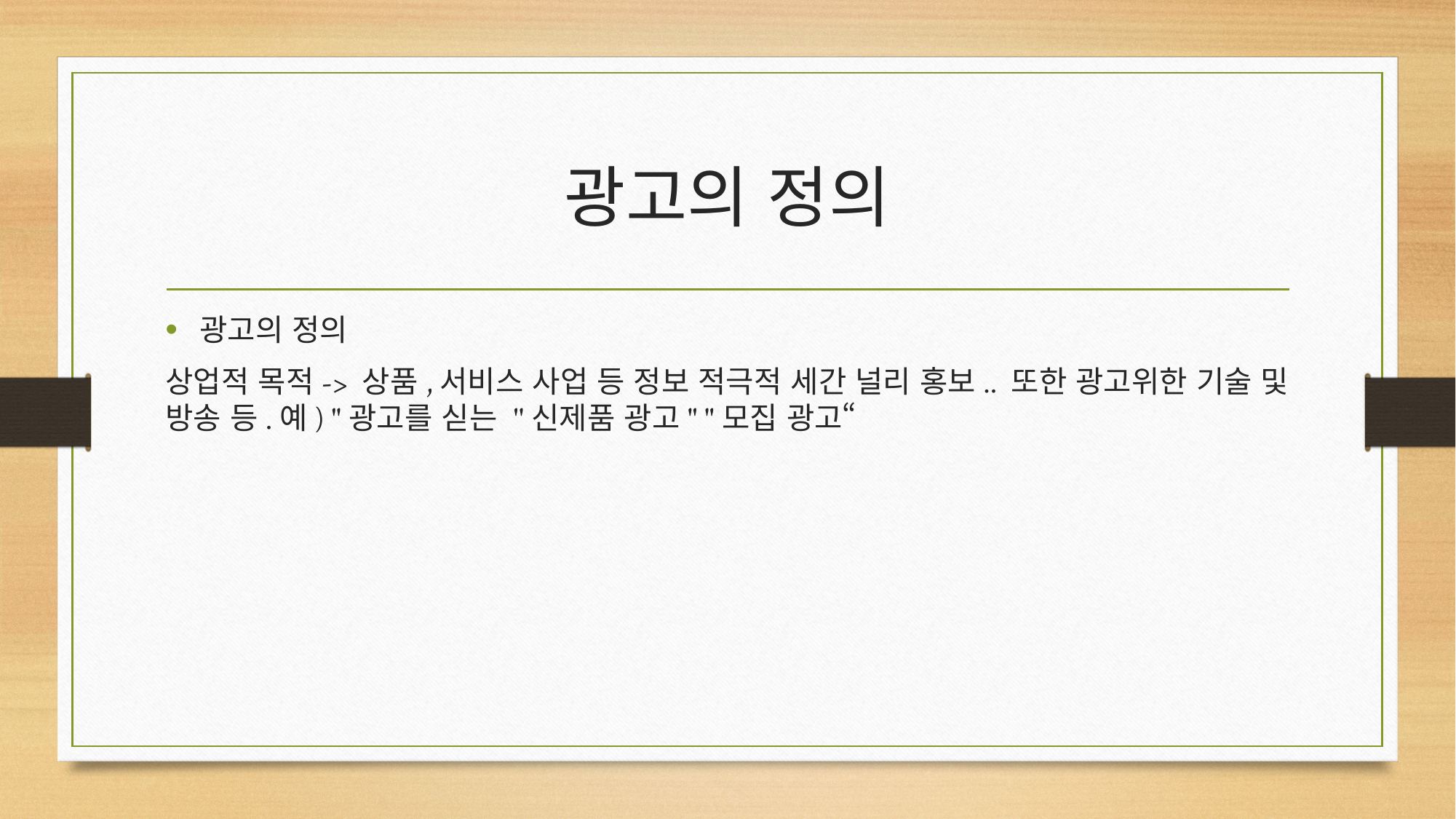

# 광고의 정의
광고의 정의
상업적 목적-> 상품,서비스 사업 등 정보 적극적 세간 널리 홍보.. 또한 광고위한 기술 및 방송 등.예) "광고를 싣는 ''신제품 광고" "모집 광고“